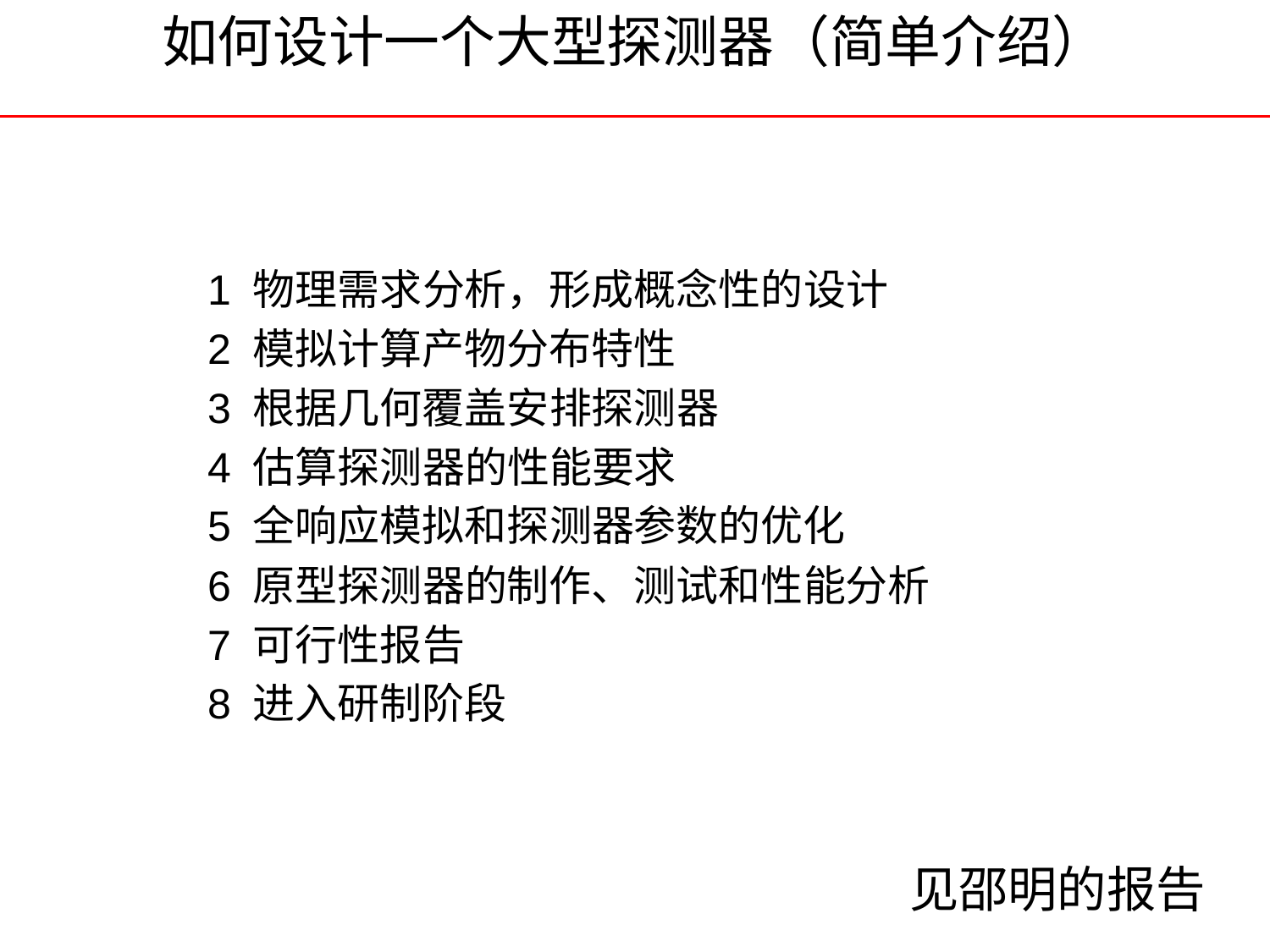

# 如何设计一个大型探测器（简单介绍）
1 物理需求分析，形成概念性的设计
2 模拟计算产物分布特性
3 根据几何覆盖安排探测器
4 估算探测器的性能要求
5 全响应模拟和探测器参数的优化
6 原型探测器的制作、测试和性能分析
7 可行性报告
8 进入研制阶段
见邵明的报告